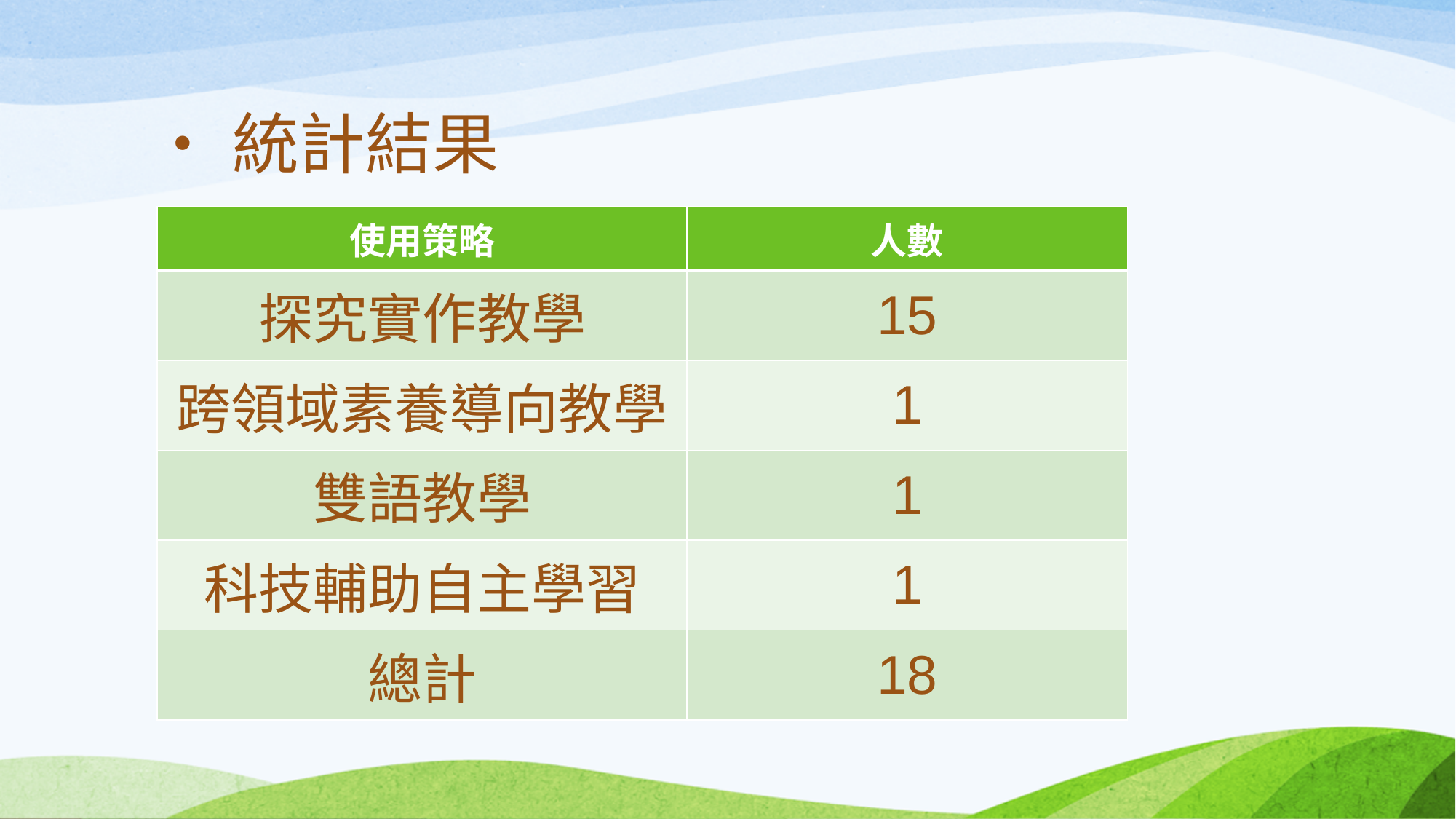

•統計結果

| 使用策略 | 人數 |
| --- | --- |
| 探究實作教學 | 15 |
| 跨領域素養導向教學 | 1 |
| 雙語教學 | 1 |
| 科技輔助自主學習 | 1 |
| 總計 | 18 |